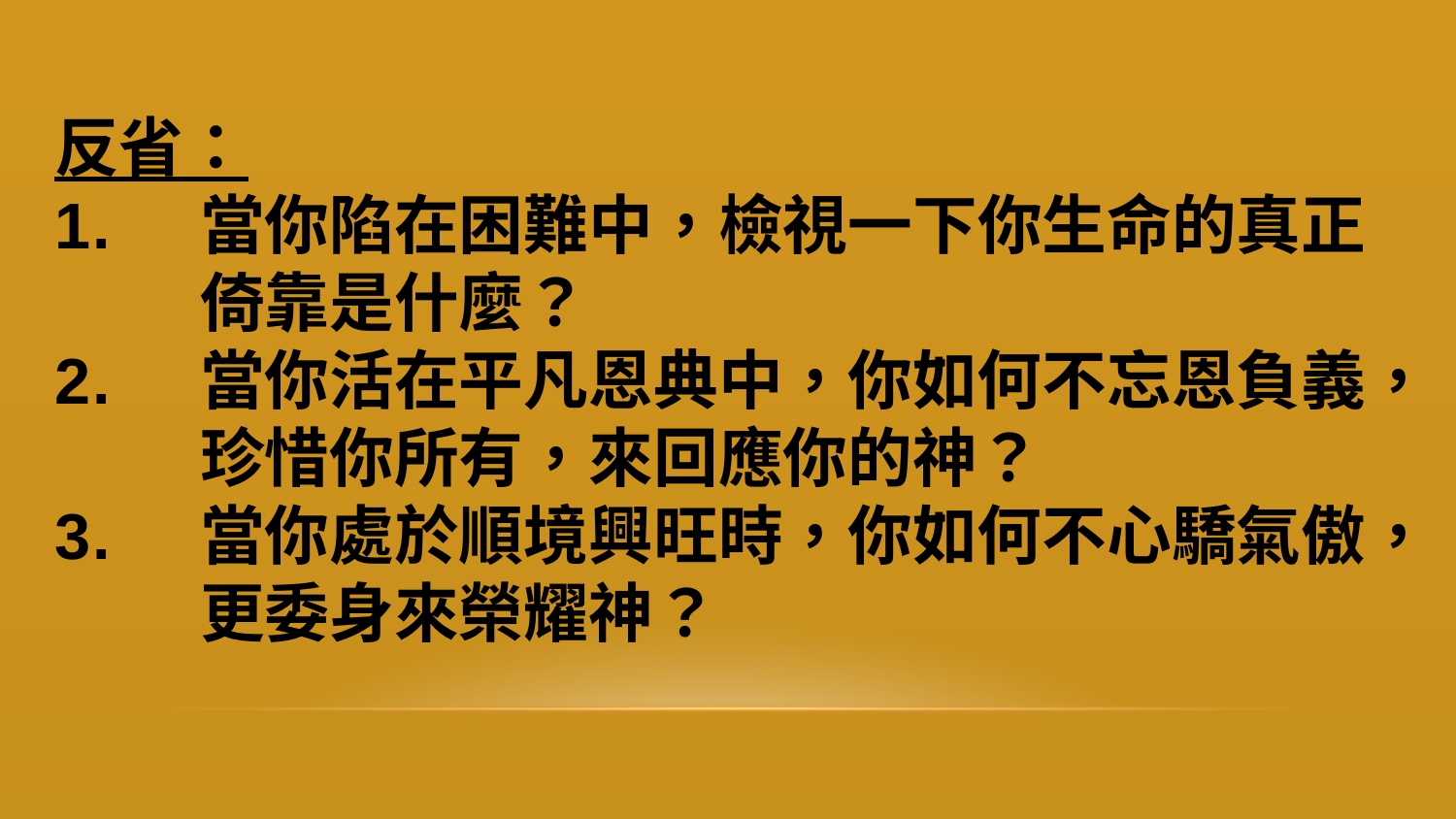

反省：
當你陷在困難中，檢視一下你生命的真正倚靠是什麼？
當你活在平凡恩典中，你如何不忘恩負義，珍惜你所有，來回應你的神？
當你處於順境興旺時，你如何不心驕氣傲，更委身來榮耀神？